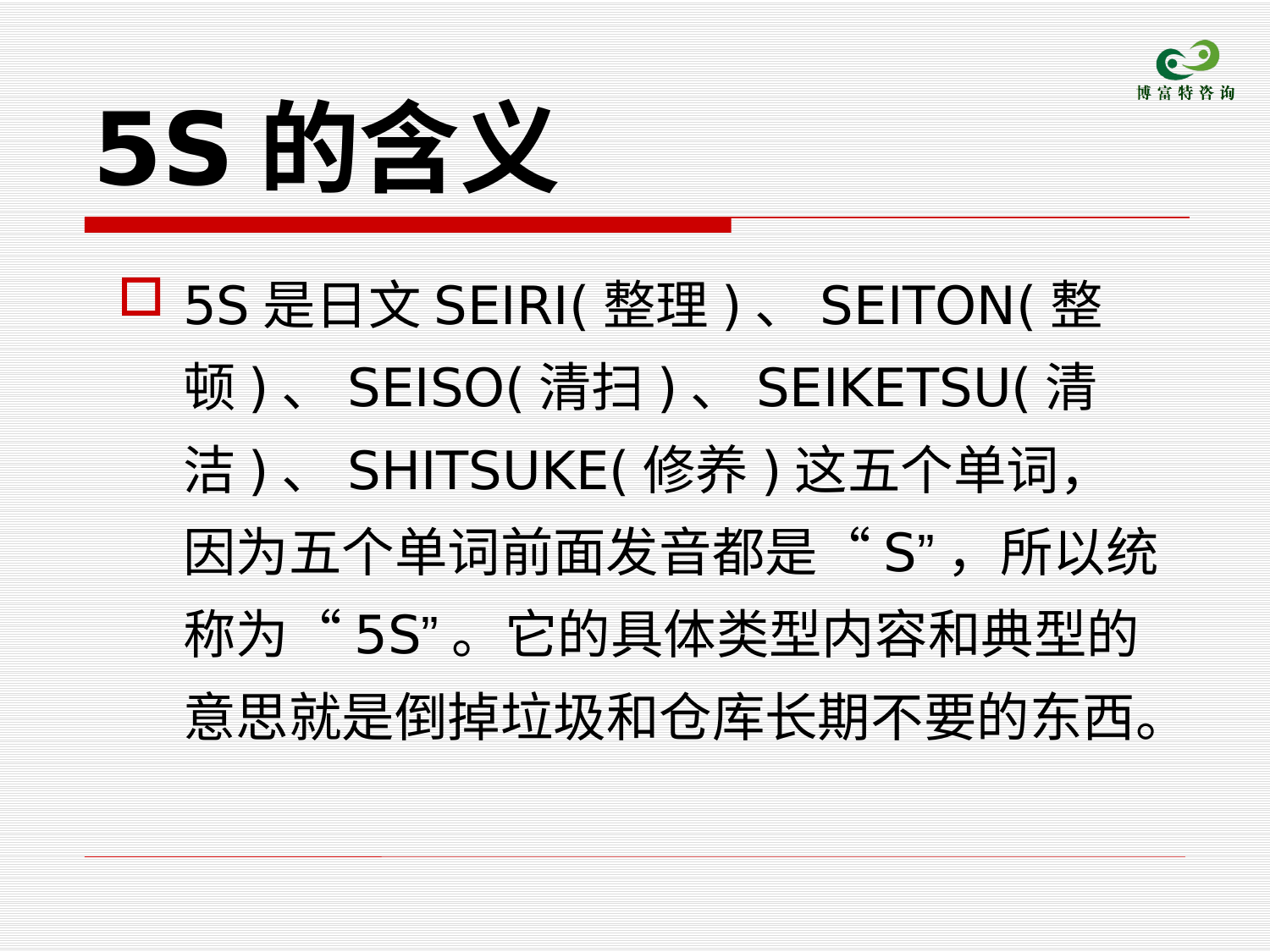

# 5S的含义
5S是日文SEIRI(整理)、SEITON(整顿)、SEISO(清扫)、SEIKETSU(清洁)、SHITSUKE(修养)这五个单词，因为五个单词前面发音都是“S”，所以统称为“5S”。它的具体类型内容和典型的意思就是倒掉垃圾和仓库长期不要的东西。
8